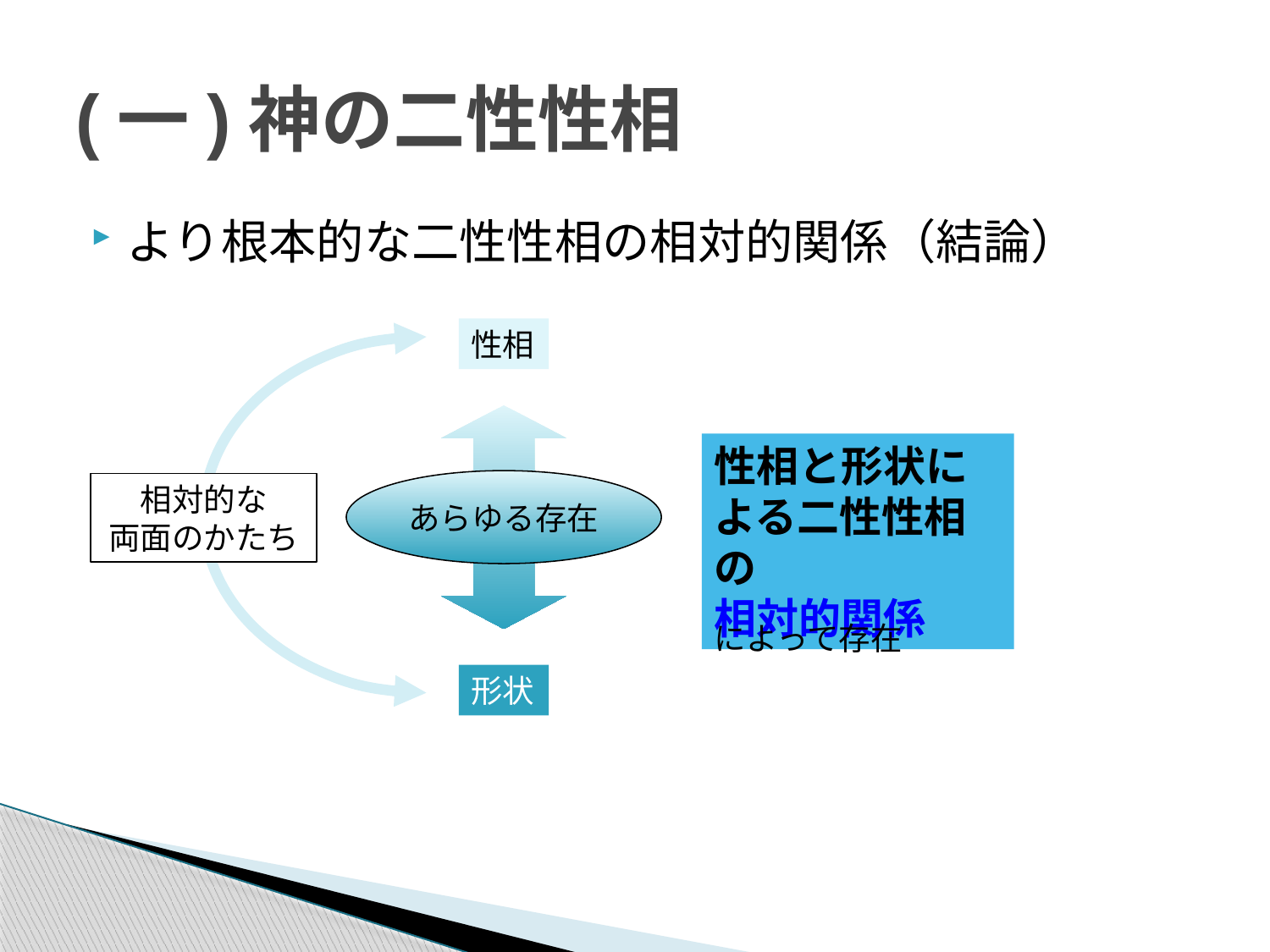

# (一)神の二性性相
より根本的な二性性相の相対的関係（結論）

性相

性相と形状による二性性相の
相対的関係
あらゆる存在
相対的な
両面のかたち
によって存在
形状